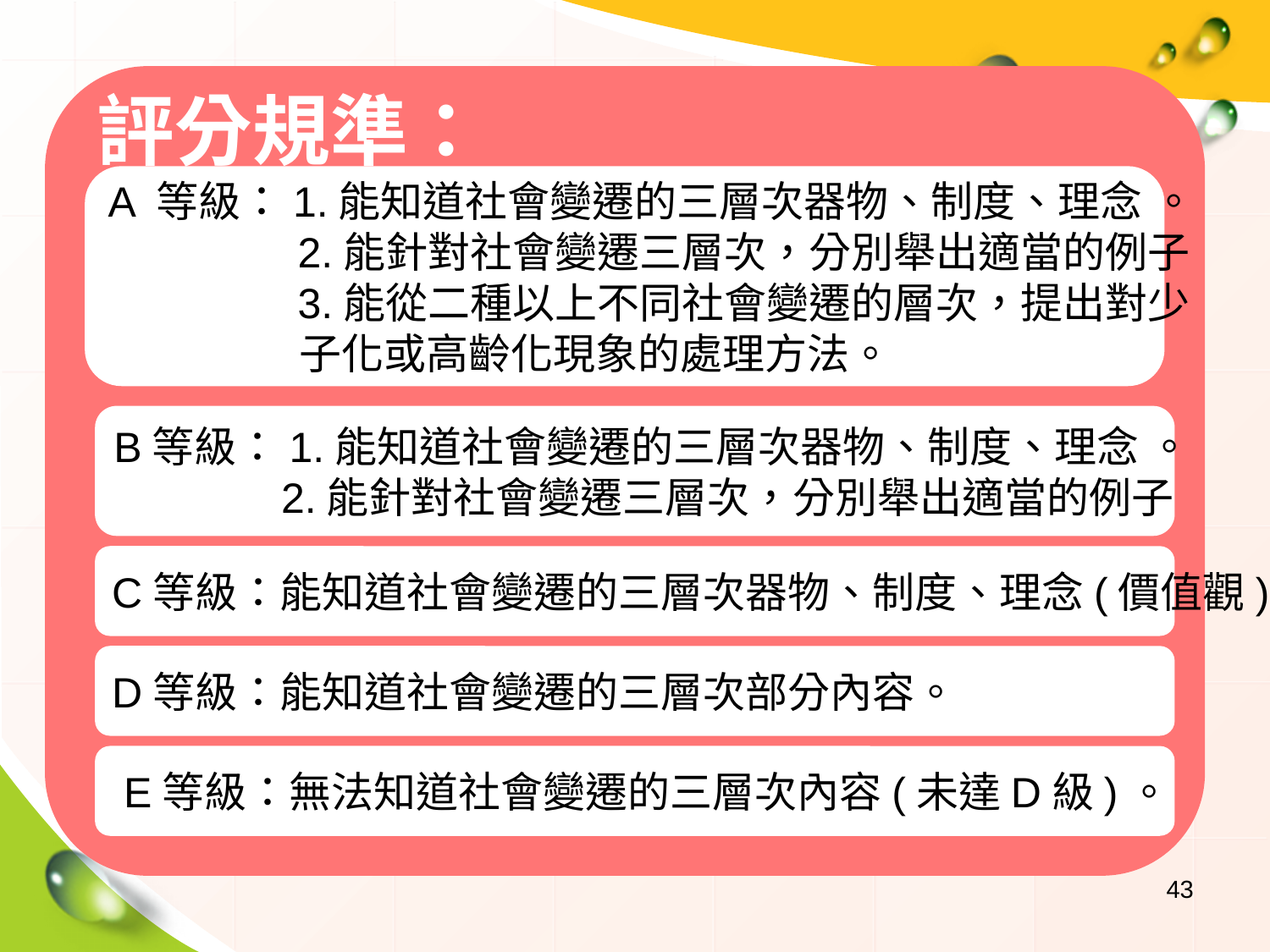

評分規準：
評量目標：
A 等級：1.能知道社會變遷的三層次器物、制度、理念 。
                2.能針對社會變遷三層次，分別舉出適當的例子
                3.能從二種以上不同社會變遷的層次，提出對少
                   子化或高齡化現象的處理方法。
B等級：1.能知道社會變遷的三層次器物、制度、理念 。
          　 2.能針對社會變遷三層次，分別舉出適當的例子
C等級：能知道社會變遷的三層次器物、制度、理念(價值觀)
D等級：能知道社會變遷的三層次部分內容。
 E等級：無法知道社會變遷的三層次內容(未達D級)。
43